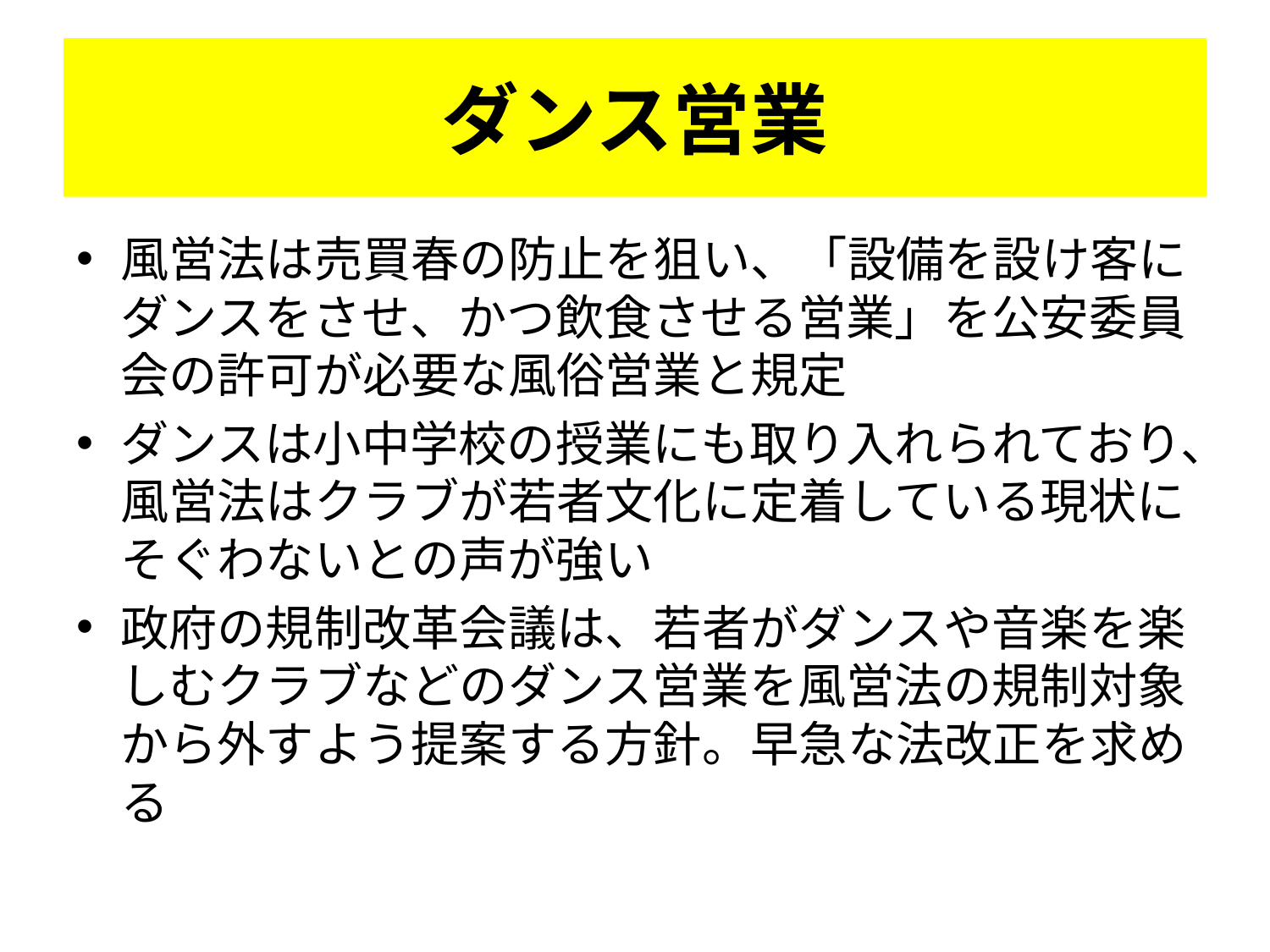

# ダンス営業
風営法は売買春の防止を狙い、「設備を設け客にダンスをさせ、かつ飲食させる営業」を公安委員会の許可が必要な風俗営業と規定
ダンスは小中学校の授業にも取り入れられており、風営法はクラブが若者文化に定着している現状にそぐわないとの声が強い
政府の規制改革会議は、若者がダンスや音楽を楽しむクラブなどのダンス営業を風営法の規制対象から外すよう提案する方針。早急な法改正を求める